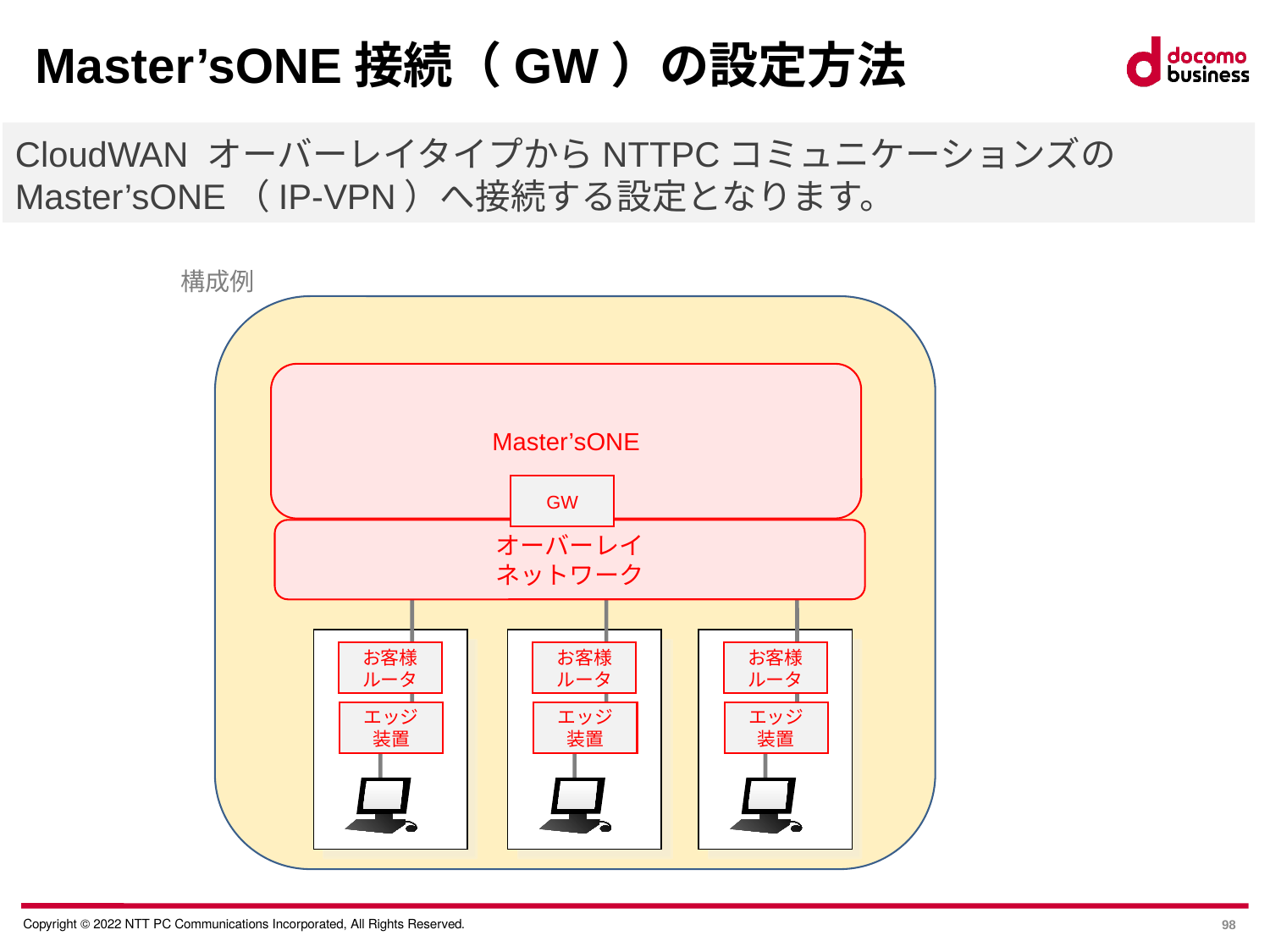

# Master’sONE接続（GW）の設定方法

CloudWAN オーバーレイタイプからNTTPCコミュニケーションズのMaster’sONE（IP-VPN）へ接続する設定となります。
構成例

Master’sONE
GW
オーバーレイ
ネットワーク

お客様
ルータ
お客様
ルータ
お客様
ルータ
エッジ
装置
エッジ
装置
エッジ
装置